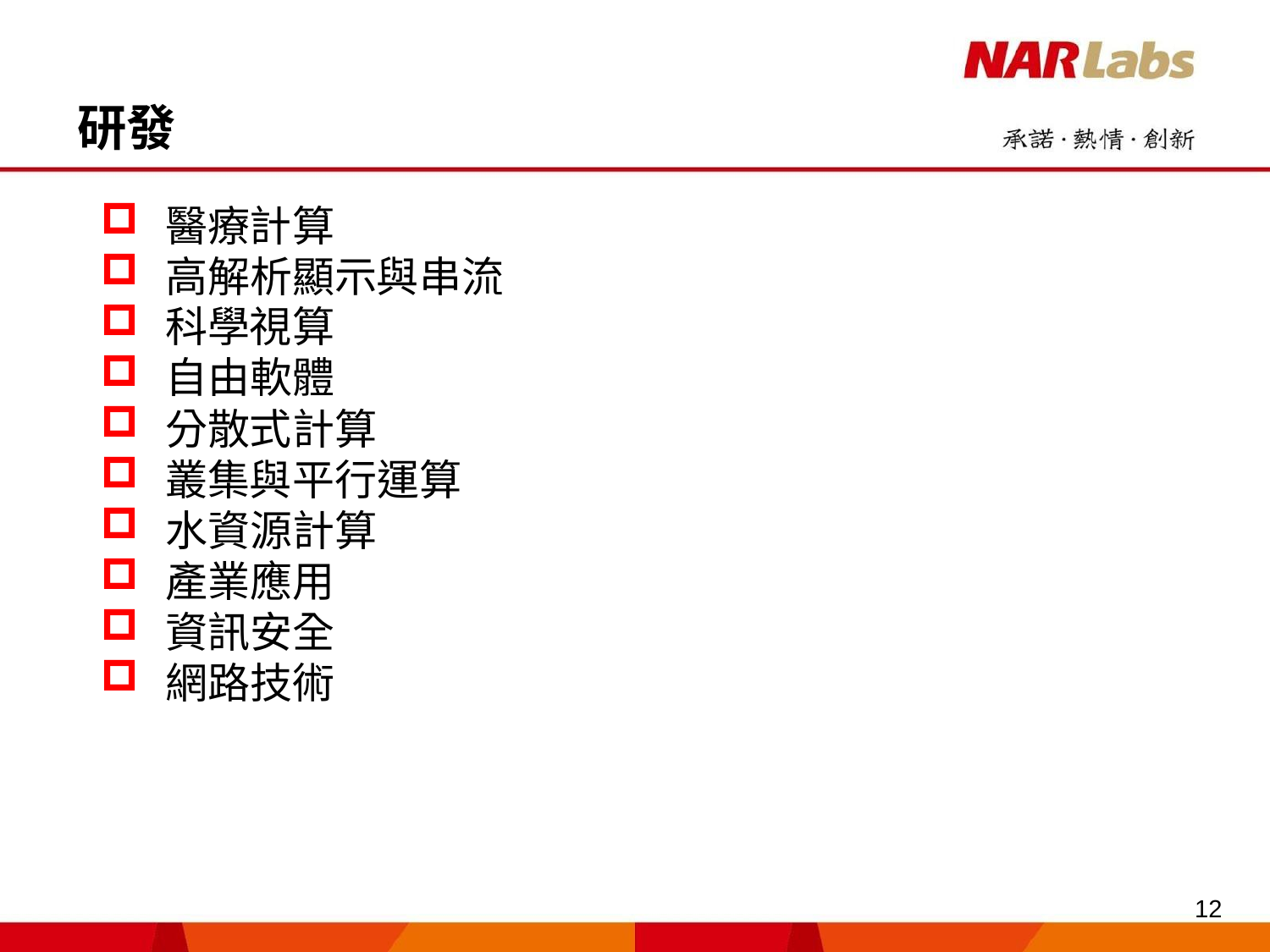

# 研發
醫療計算
高解析顯示與串流
科學視算
自由軟體
分散式計算
叢集與平行運算
水資源計算
產業應用
資訊安全
網路技術

12